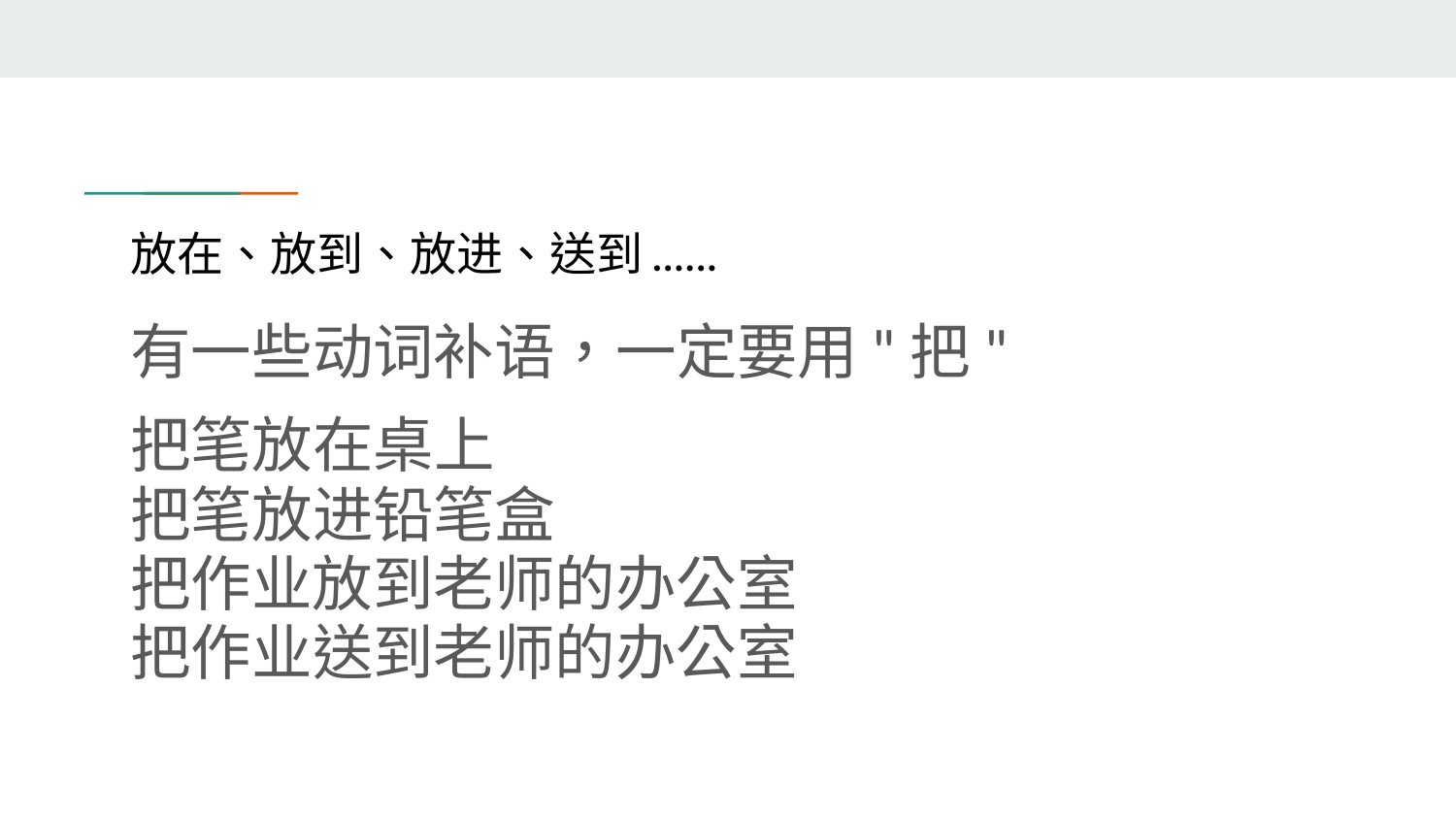

# 放在、放到、放进、送到......
有一些动词补语，一定要用"把"
把笔放在桌上
把笔放进铅笔盒
把作业放到老师的办公室
把作业送到老师的办公室